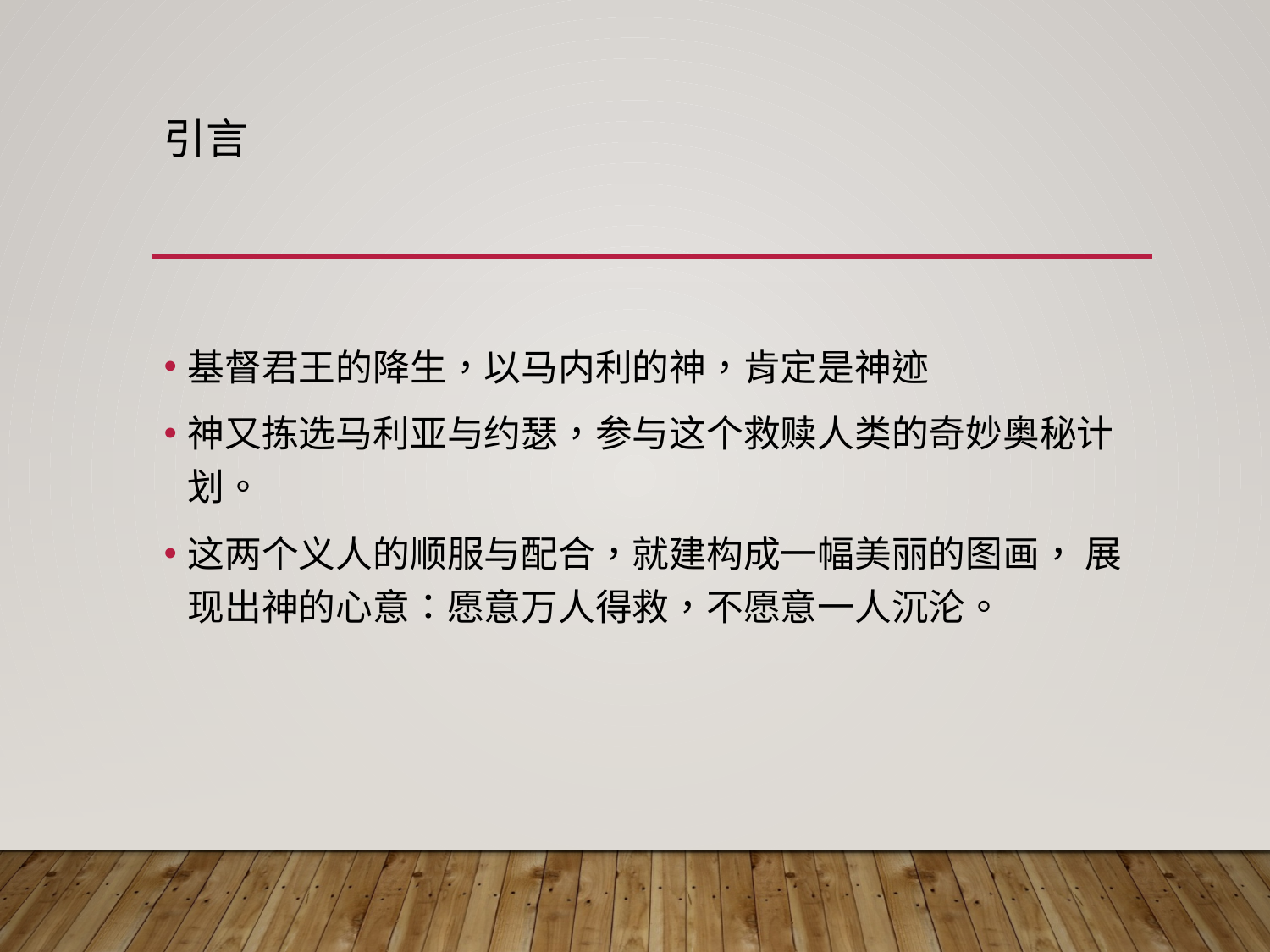

# 引言
基督君王的降生，以马内利的神，肯定是神迹
神又拣选马利亚与约瑟，参与这个救赎人类的奇妙奥秘计划。
这两个义人的顺服与配合，就建构成一幅美丽的图画， 展现出神的心意：愿意万人得救，不愿意一人沉沦。